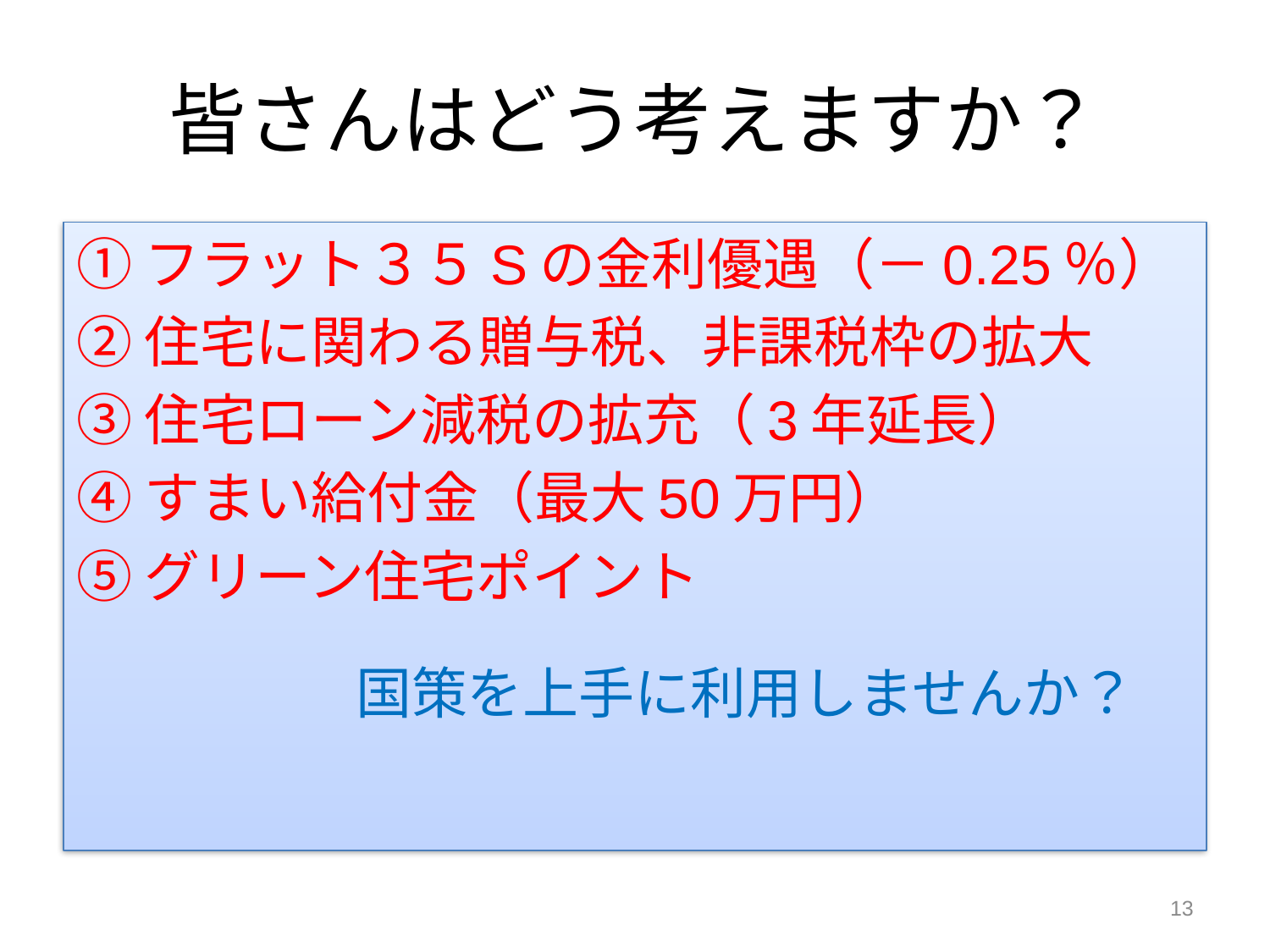

# 皆さんはどう考えますか？
①フラット３５Sの金利優遇（－0.25％）
②住宅に関わる贈与税、非課税枠の拡大
③住宅ローン減税の拡充（3年延長）
④すまい給付金（最大50万円）
⑤グリーン住宅ポイント

　　　　　国策を上手に利用しませんか？
13